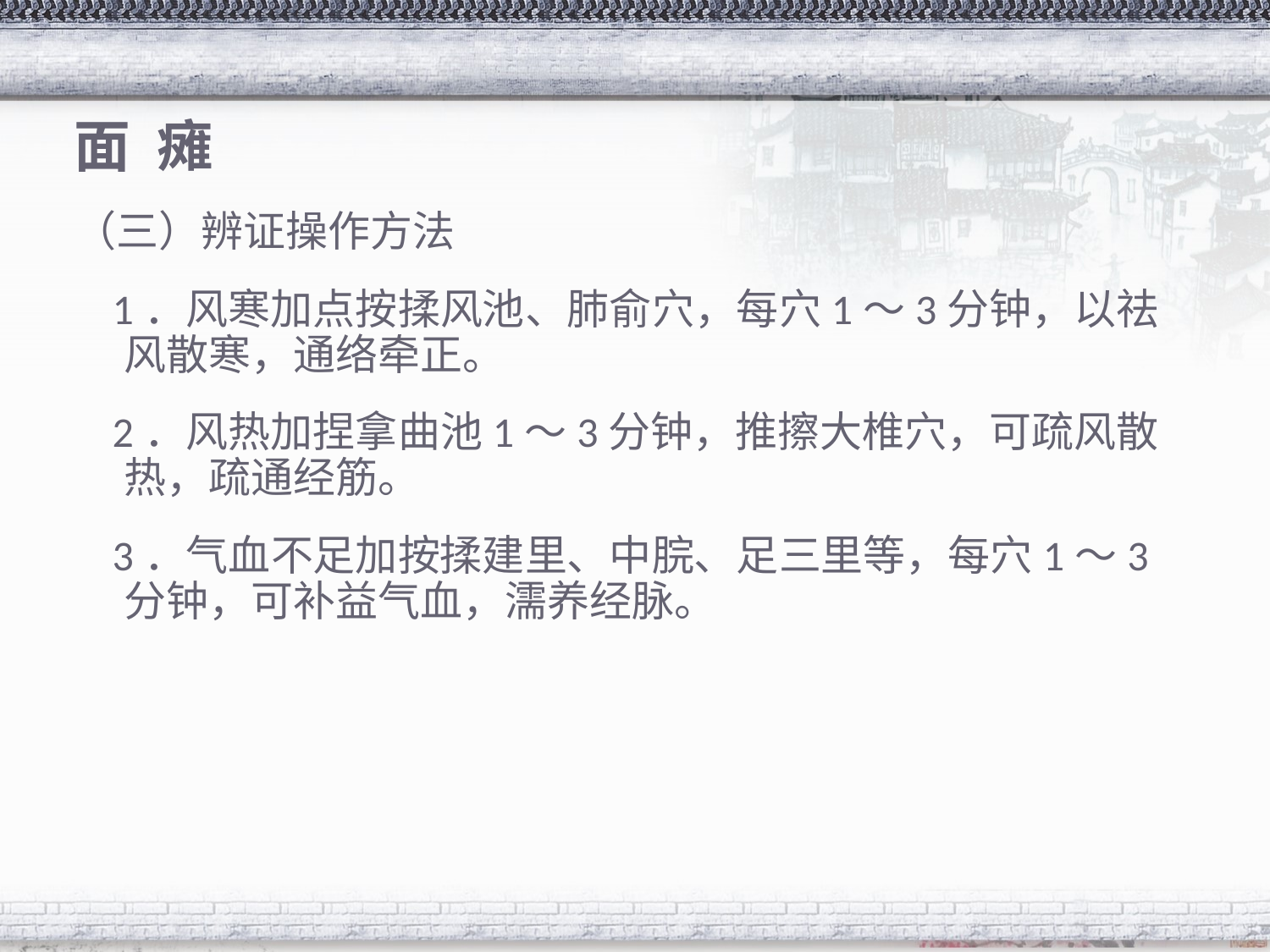

# 面  瘫
（三）辨证操作方法
    1．风寒加点按揉风池、肺俞穴，每穴1～3分钟，以祛风散寒，通络牵正。
    2．风热加捏拿曲池1～3分钟，推擦大椎穴，可疏风散热，疏通经筋。
    3．气血不足加按揉建里、中脘、足三里等，每穴1～3分钟，可补益气血，濡养经脉。